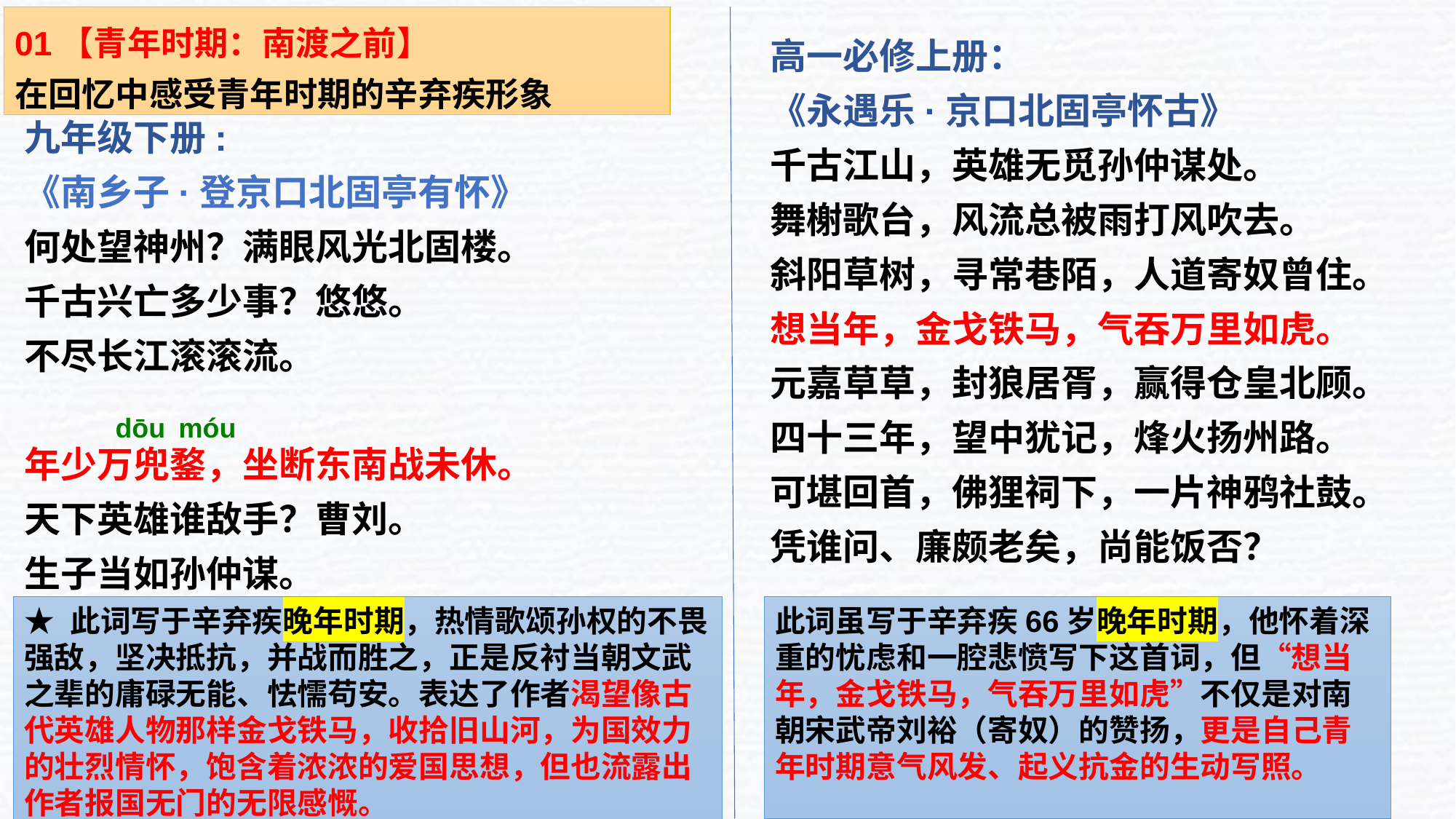

01【青年时期：南渡之前】
在回忆中感受青年时期的辛弃疾形象
高一必修上册：
《永遇乐·京口北固亭怀古》
千古江山，英雄无觅孙仲谋处。
舞榭歌台，风流总被雨打风吹去。
斜阳草树，寻常巷陌，人道寄奴曾住。
想当年，金戈铁马，气吞万里如虎。
元嘉草草，封狼居胥，赢得仓皇北顾。
四十三年，望中犹记，烽火扬州路。
可堪回首，佛狸祠下，一片神鸦社鼓。
凭谁问、廉颇老矣，尚能饭否？
九年级下册:
《南乡子·登京口北固亭有怀》
何处望神州？满眼风光北固楼。
千古兴亡多少事？悠悠。
不尽长江滚滚流。

年少万兜鍪，坐断东南战未休。
天下英雄谁敌手？曹刘。
生子当如孙仲谋。

dōu
móu
★ 此词写于辛弃疾晚年时期，热情歌颂孙权的不畏强敌，坚决抵抗，并战而胜之，正是反衬当朝文武之辈的庸碌无能、怯懦苟安。表达了作者渴望像古代英雄人物那样金戈铁马，收拾旧山河，为国效力的壮烈情怀，饱含着浓浓的爱国思想，但也流露出作者报国无门的无限感慨。
此词虽写于辛弃疾66岁晚年时期，他怀着深重的忧虑和一腔悲愤写下这首词，但“想当年，金戈铁马，气吞万里如虎”不仅是对南朝宋武帝刘裕（寄奴）的赞扬，更是自己青年时期意气风发、起义抗金的生动写照。